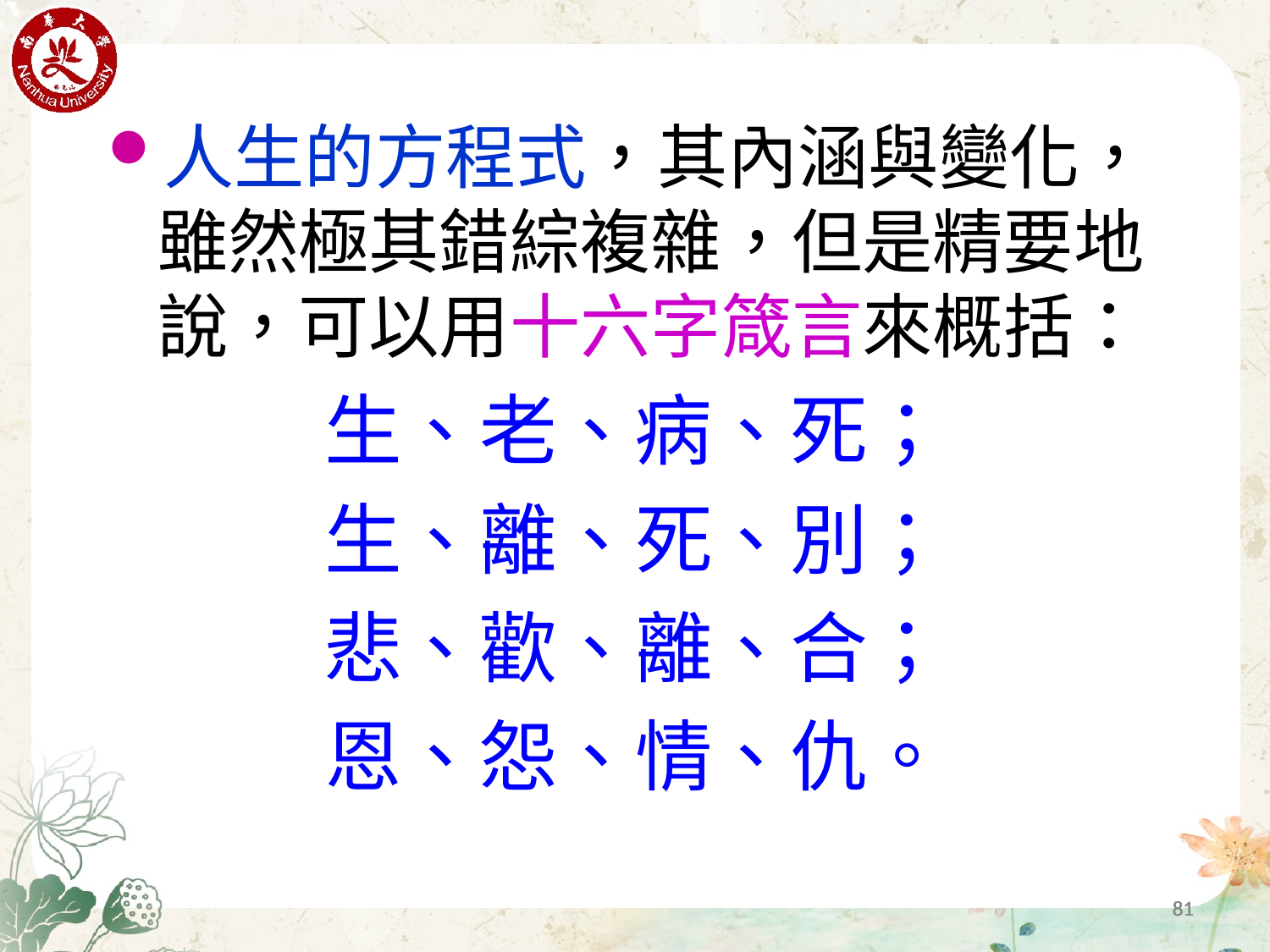

人生的方程式，其內涵與變化，雖然極其錯綜複雜，但是精要地說，可以用十六字箴言來概括：
生、老、病、死；
生、離、死、別；
悲、歡、離、合；
恩、怨、情、仇。
81
81
81
81
81